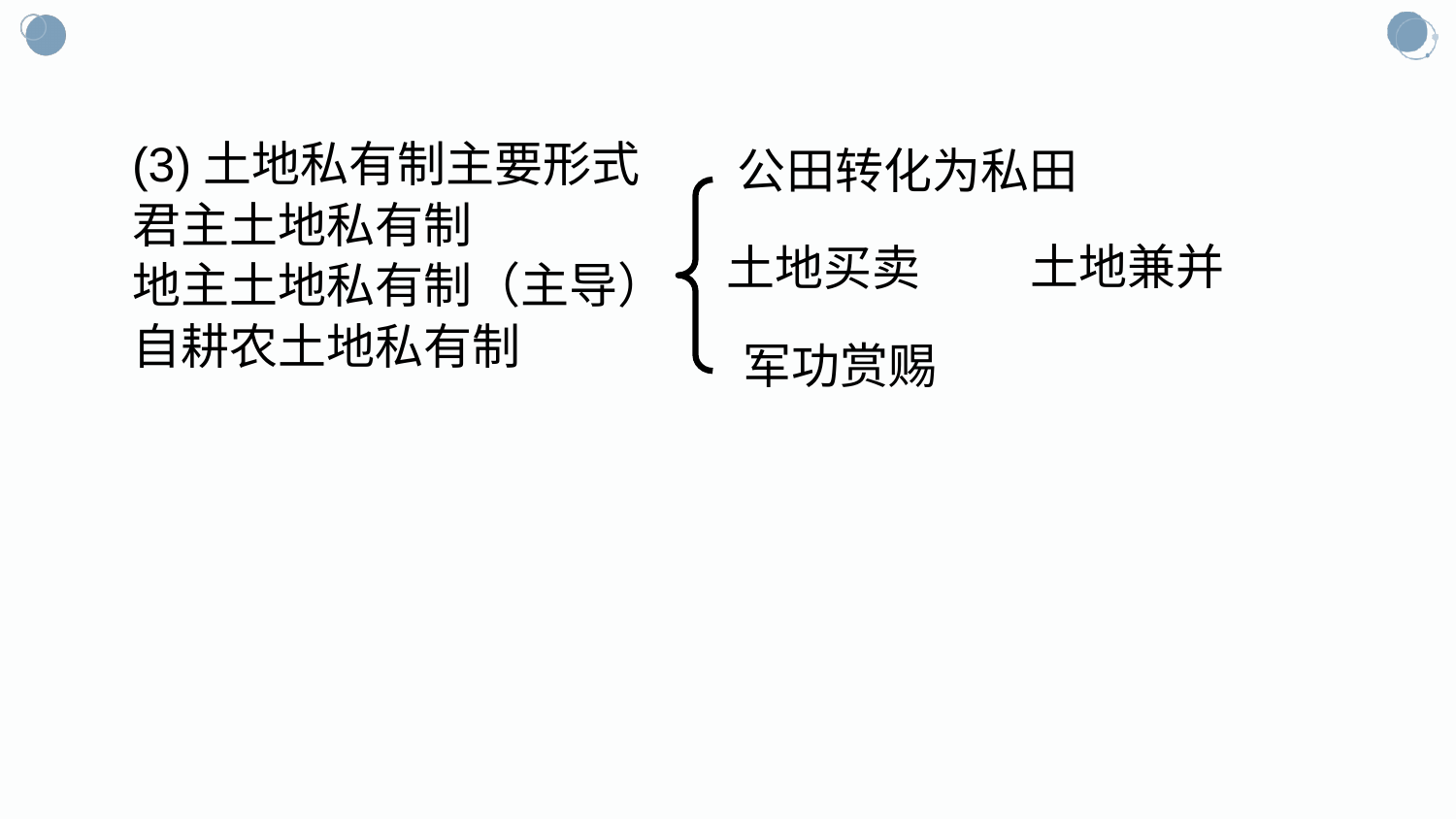

#

(3)土地私有制主要形式
君主土地私有制
地主土地私有制（主导）
自耕农土地私有制
公田转化为私田

土地兼并
土地买卖
军功赏赐